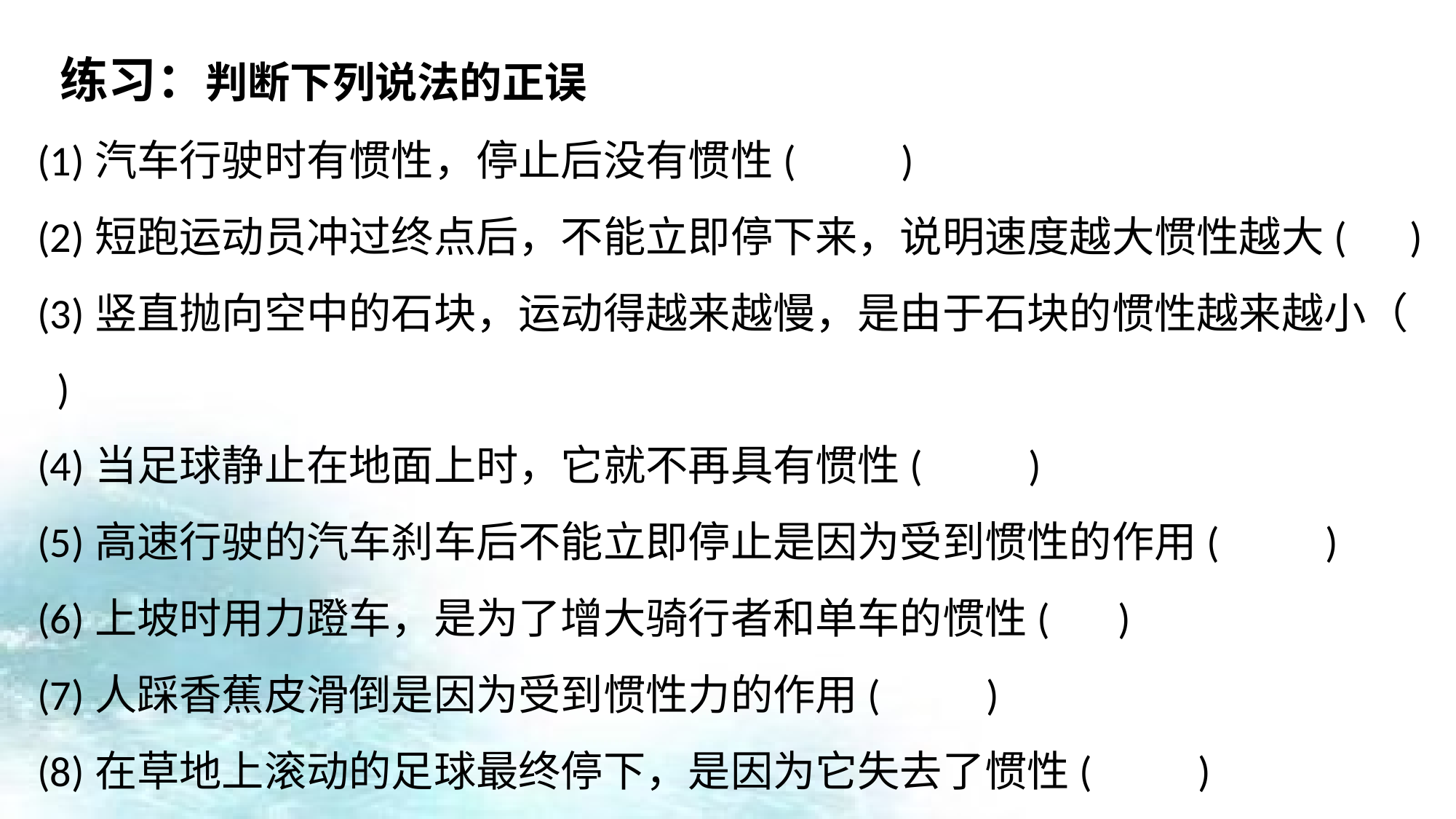

练习：判断下列说法的正误
(1)汽车行驶时有惯性，停止后没有惯性(　　)
(2)短跑运动员冲过终点后，不能立即停下来，说明速度越大惯性越大(　)
(3)竖直抛向空中的石块，运动得越来越慢，是由于石块的惯性越来越小（  )
(4)当足球静止在地面上时，它就不再具有惯性(　　)
(5)高速行驶的汽车刹车后不能立即停止是因为受到惯性的作用(　　)
(6)上坡时用力蹬车，是为了增大骑行者和单车的惯性(       )
(7)人踩香蕉皮滑倒是因为受到惯性力的作用(　　)
(8)在草地上滚动的足球最终停下，是因为它失去了惯性(　　)